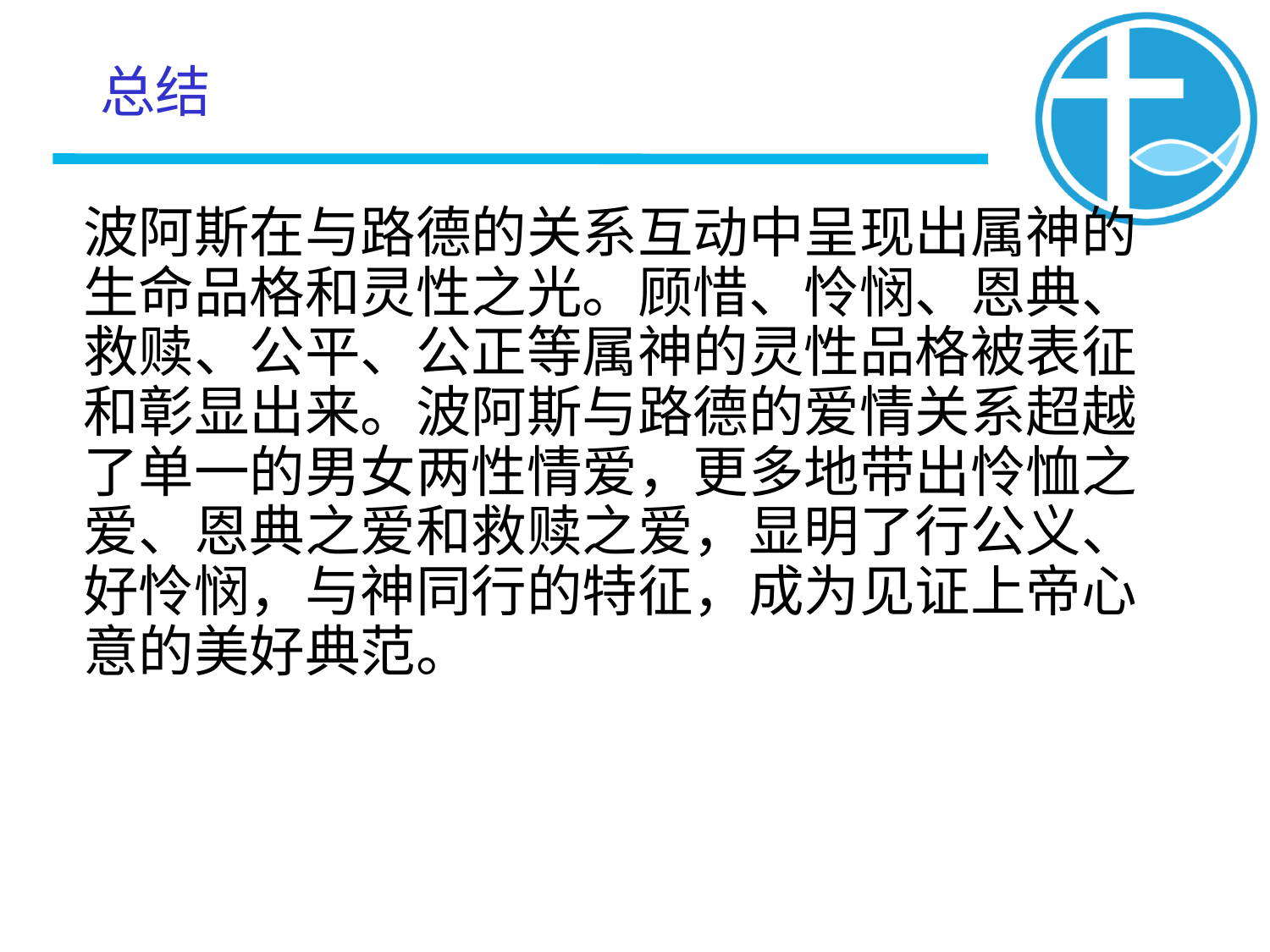

# 总结
波阿斯在与路德的关系互动中呈现出属神的生命品格和灵性之光。顾惜、怜悯、恩典、救赎、公平、公正等属神的灵性品格被表征和彰显出来。波阿斯与路德的爱情关系超越了单一的男女两性情爱，更多地带出怜恤之爱、恩典之爱和救赎之爱，显明了行公义、好怜悯，与神同行的特征，成为见证上帝心意的美好典范。